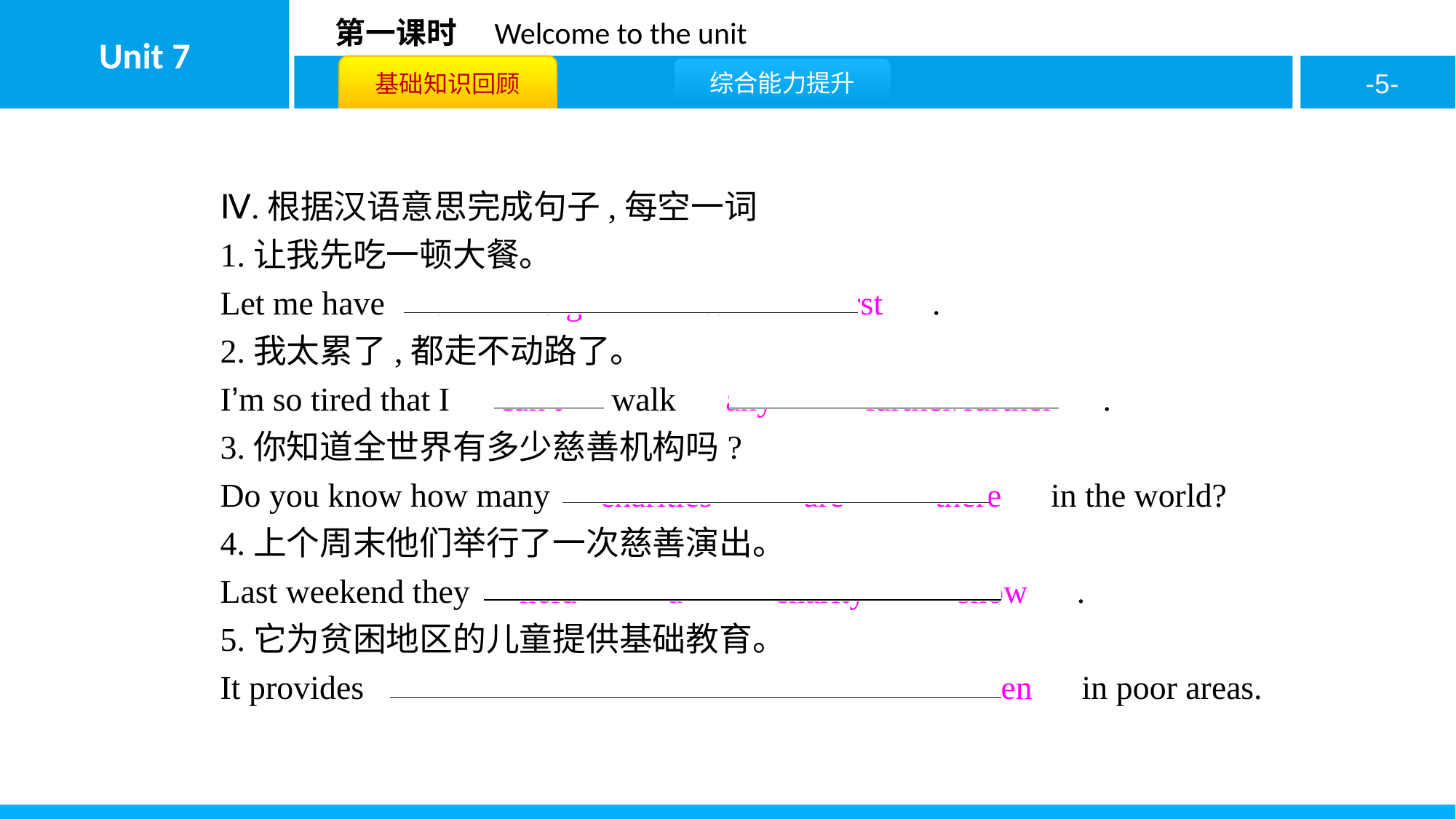

Ⅳ.根据汉语意思完成句子,每空一词
1.让我先吃一顿大餐。
Let me have　a　 　big　 　meal　 　first　.
2.我太累了,都走不动路了。
I’m so tired that I　can’t　walk　any　 　farther/further　.
3.你知道全世界有多少慈善机构吗?
Do you know how many　charities　 　are　 　there　in the world?
4.上个周末他们举行了一次慈善演出。
Last weekend they　held　 　a　 　charity　 　show　.
5.它为贫困地区的儿童提供基础教育。
It provides　basic　 　education　 　for　 　children　in poor areas.